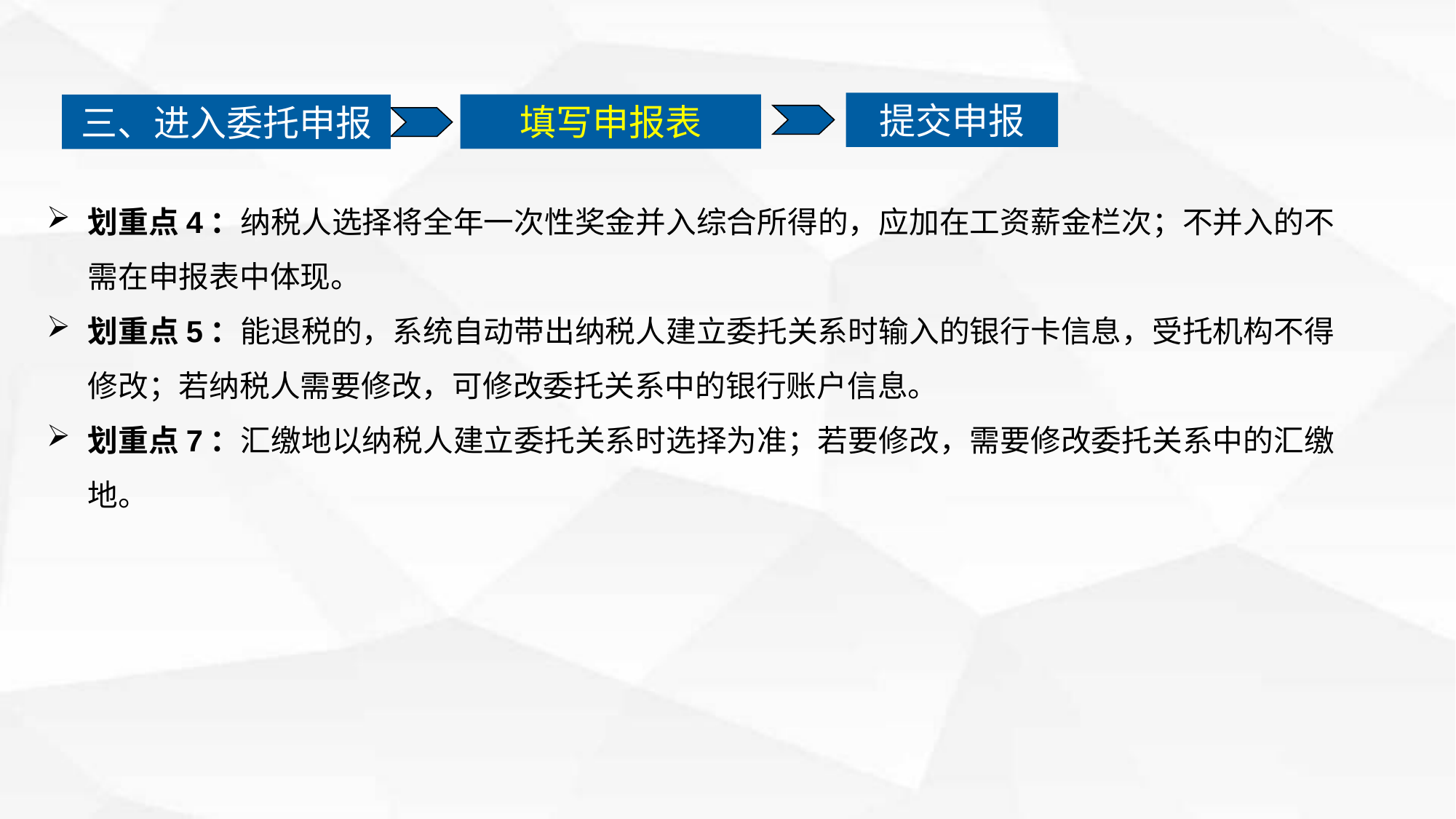

填写申报表
提交申报
三、进入委托申报

划重点4：纳税人选择将全年一次性奖金并入综合所得的，应加在工资薪金栏次；不并入的不需在申报表中体现。
划重点5：能退税的，系统自动带出纳税人建立委托关系时输入的银行卡信息，受托机构不得修改；若纳税人需要修改，可修改委托关系中的银行账户信息。
划重点7：汇缴地以纳税人建立委托关系时选择为准；若要修改，需要修改委托关系中的汇缴地。